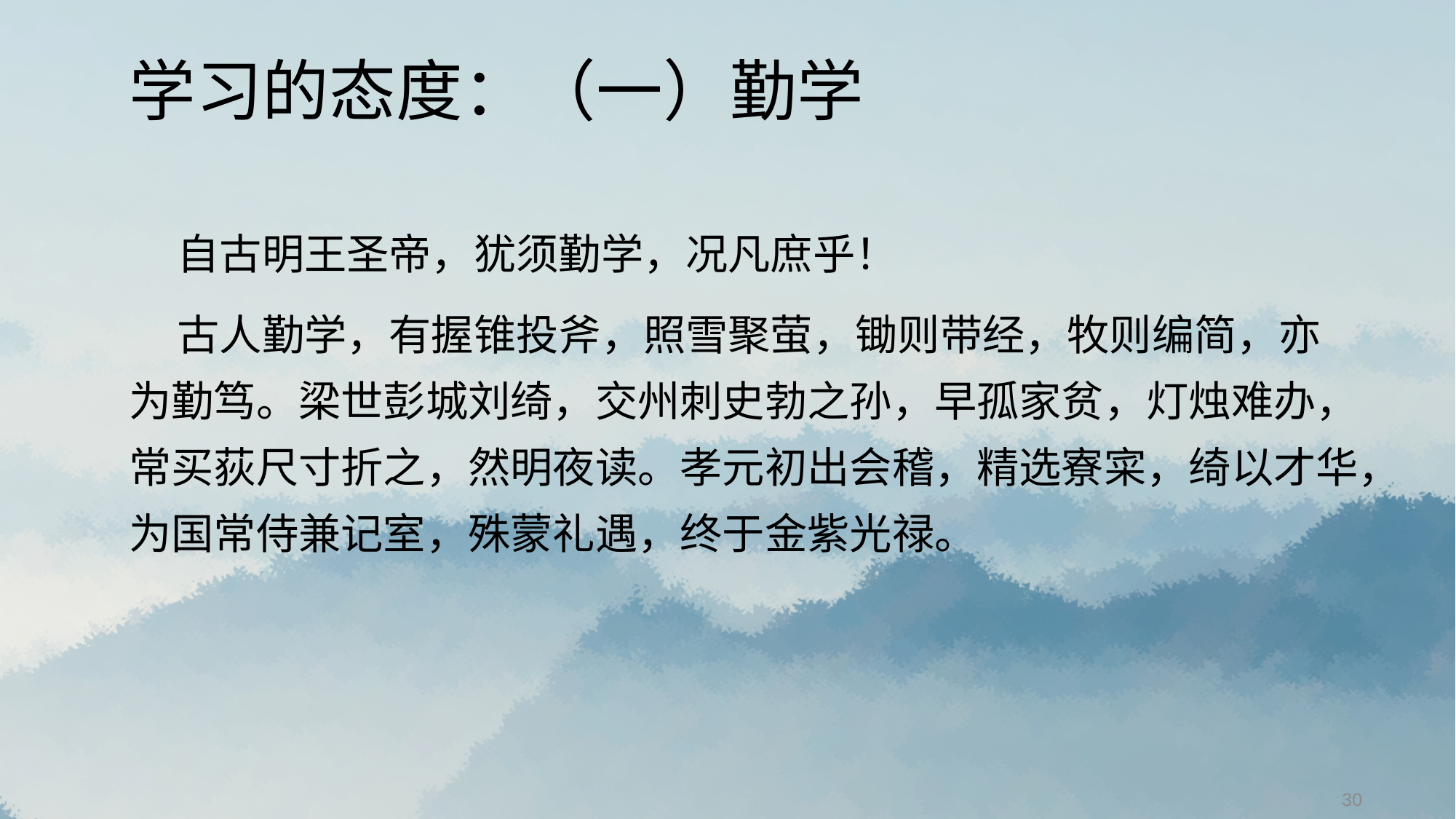

# 学习的态度：（一）勤学
    自古明王圣帝，犹须勤学，况凡庶乎！
    古人勤学，有握锥投斧，照雪聚萤，锄则带经，牧则编简，亦为勤笃。梁世彭城刘绮，交州刺史勃之孙，早孤家贫，灯烛难办，常买荻尺寸折之，然明夜读。孝元初出会稽，精选寮寀，绮以才华，为国常侍兼记室，殊蒙礼遇，终于金紫光禄。